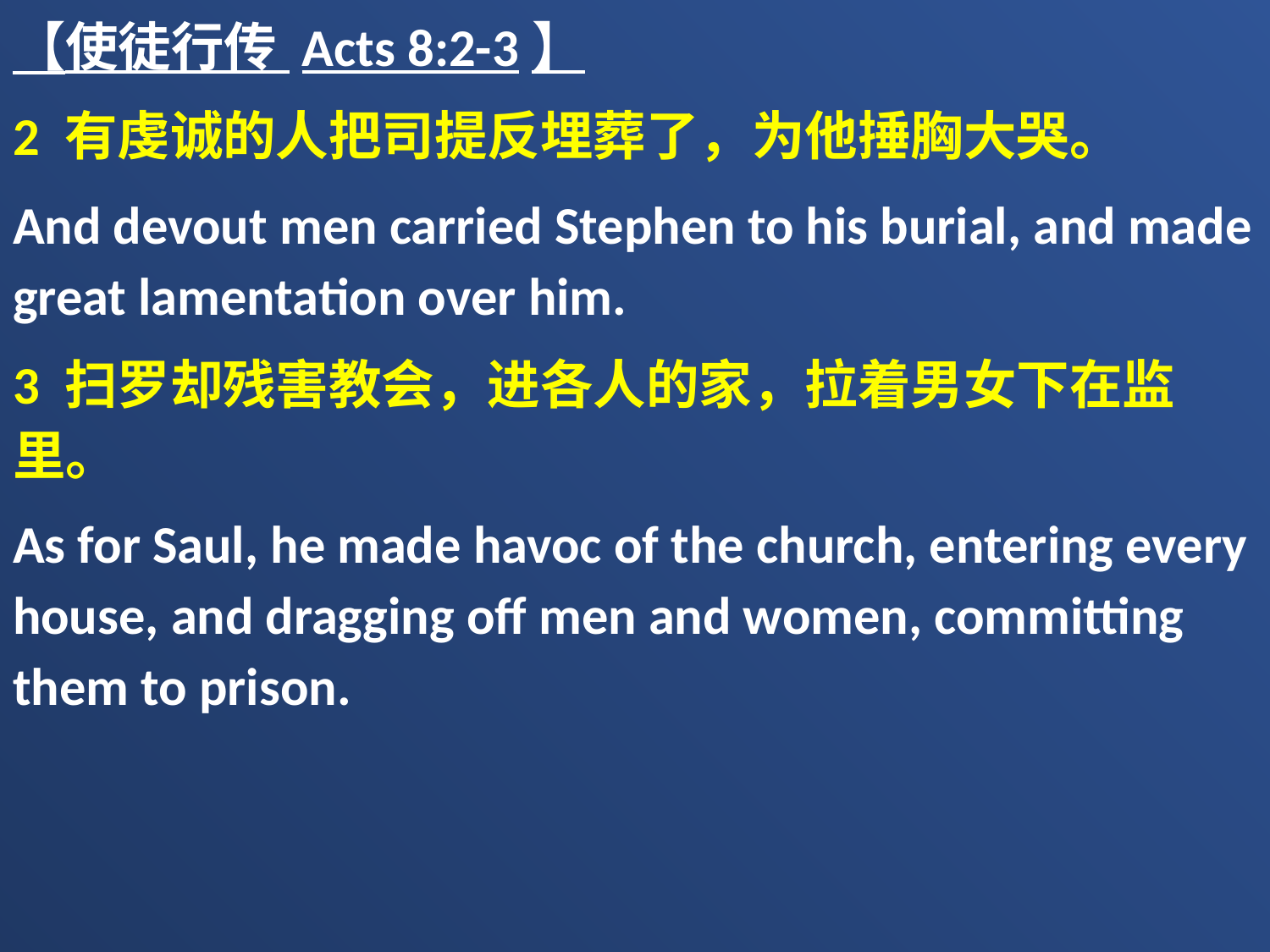

【使徒行传 Acts 8:2-3】
2 有虔诚的人把司提反埋葬了，为他捶胸大哭。
And devout men carried Stephen to his burial, and made great lamentation over him.
3 扫罗却残害教会，进各人的家，拉着男女下在监里。
As for Saul, he made havoc of the church, entering every house, and dragging off men and women, committing them to prison.